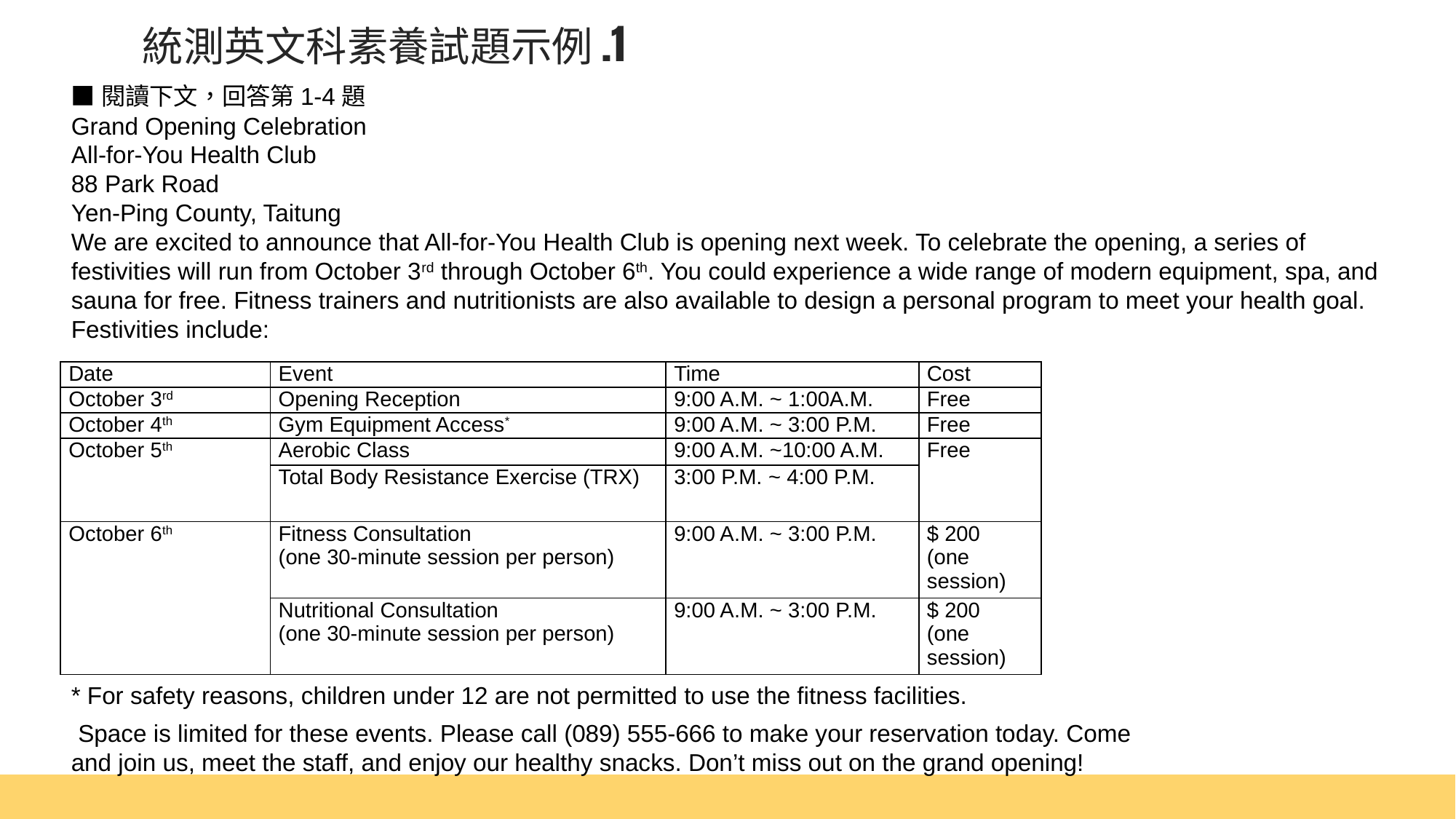

統測英文科素養試題示例.1
■閱讀下文，回答第1-4題
Grand Opening Celebration
All-for-You Health Club
88 Park Road
Yen-Ping County, Taitung
We are excited to announce that All-for-You Health Club is opening next week. To celebrate the opening, a series of festivities will run from October 3rd through October 6th. You could experience a wide range of modern equipment, spa, and sauna for free. Fitness trainers and nutritionists are also available to design a personal program to meet your health goal.
Festivities include:
| Date | Event | Time | Cost |
| --- | --- | --- | --- |
| October 3rd | Opening Reception | 9:00 A.M. ~ 1:00A.M. | Free |
| October 4th | Gym Equipment Access\* | 9:00 A.M. ~ 3:00 P.M. | Free |
| October 5th | Aerobic Class | 9:00 A.M. ~10:00 A.M. | Free |
|  | Total Body Resistance Exercise (TRX) | 3:00 P.M. ~ 4:00 P.M. |  |
| October 6th | Fitness Consultation (one 30-minute session per person) | 9:00 A.M. ~ 3:00 P.M. | $ 200 (one session) |
|  | Nutritional Consultation (one 30-minute session per person) | 9:00 A.M. ~ 3:00 P.M. | $ 200 (one session) |
* For safety reasons, children under 12 are not permitted to use the fitness facilities.
 Space is limited for these events. Please call (089) 555-666 to make your reservation today. Come and join us, meet the staff, and enjoy our healthy snacks. Don’t miss out on the grand opening!